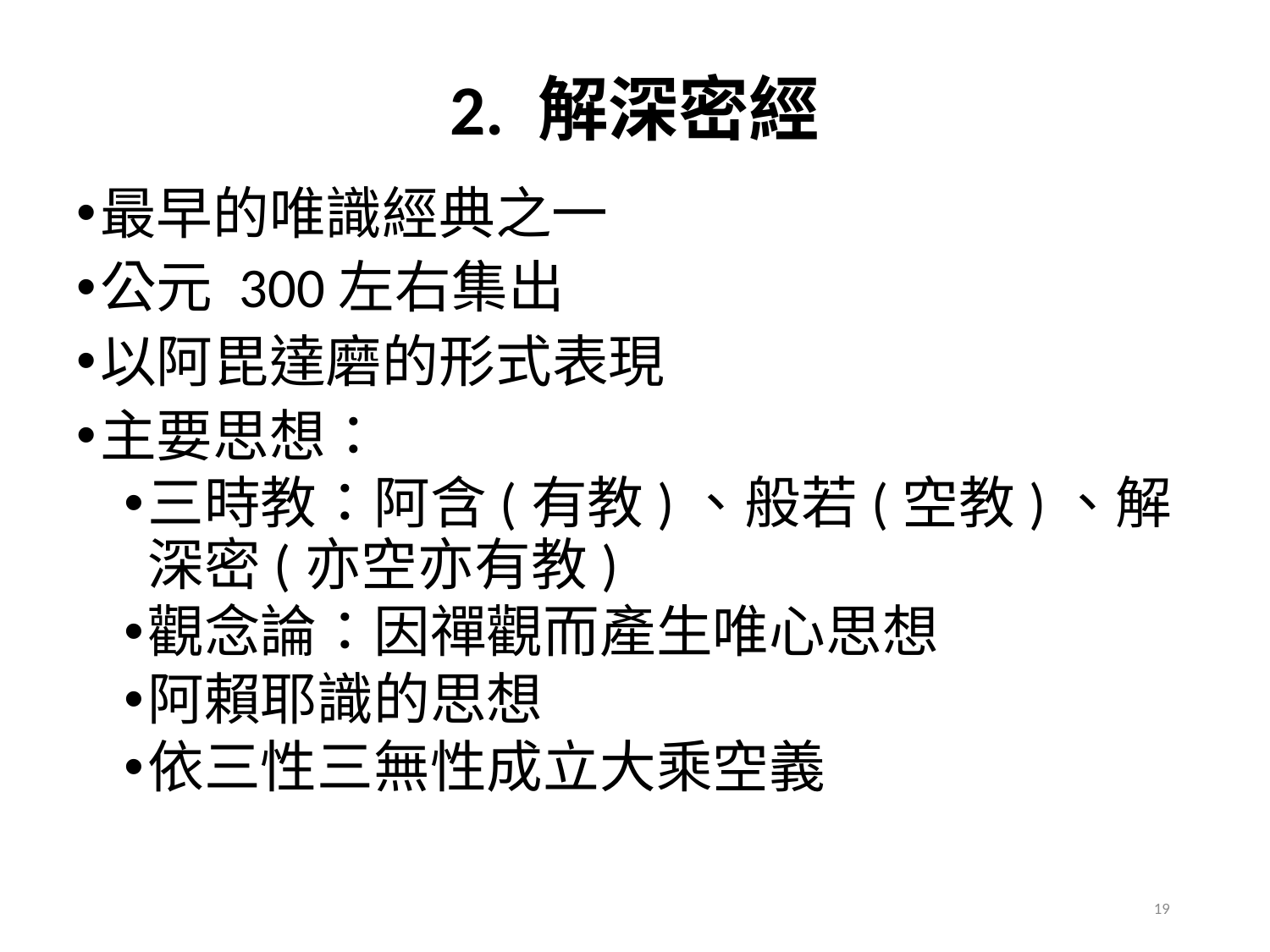

# 2. 解深密經
最早的唯識經典之一
公元 300左右集出
以阿毘達磨的形式表現
主要思想：
三時教：阿含(有教)、般若(空教)、解深密(亦空亦有教)
觀念論：因禪觀而產生唯心思想
阿賴耶識的思想
依三性三無性成立大乘空義
19